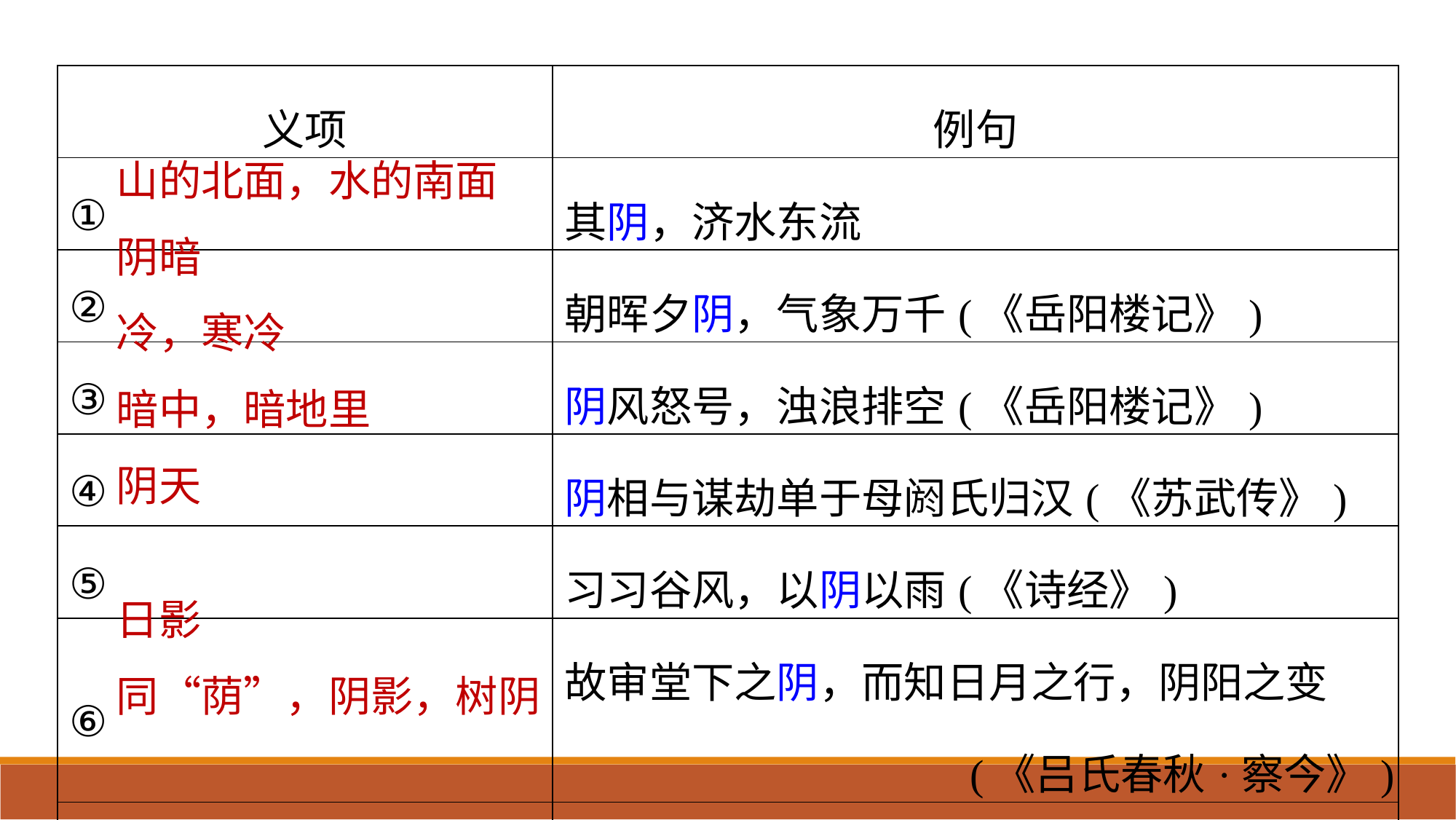

| 义项 | 例句 |
| --- | --- |
| ① | 其阴，济水东流 |
| ② | 朝晖夕阴，气象万千(《岳阳楼记》) |
| ③ | 阴风怒号，浊浪排空(《岳阳楼记》) |
| ④ | 阴相与谋劫单于母阏氏归汉(《苏武传》) |
| ⑤ | 习习谷风，以阴以雨(《诗经》) |
| ⑥ | 故审堂下之阴，而知日月之行，阴阳之变 (《吕氏春秋·察今》) |
| ⑦ | 举爵茂阴下，携手共踌躇(何劭《赠张华》) |
山的北面，水的南面
阴暗
冷，寒冷
暗中，暗地里
阴天

日影
同“荫”，阴影，树阴